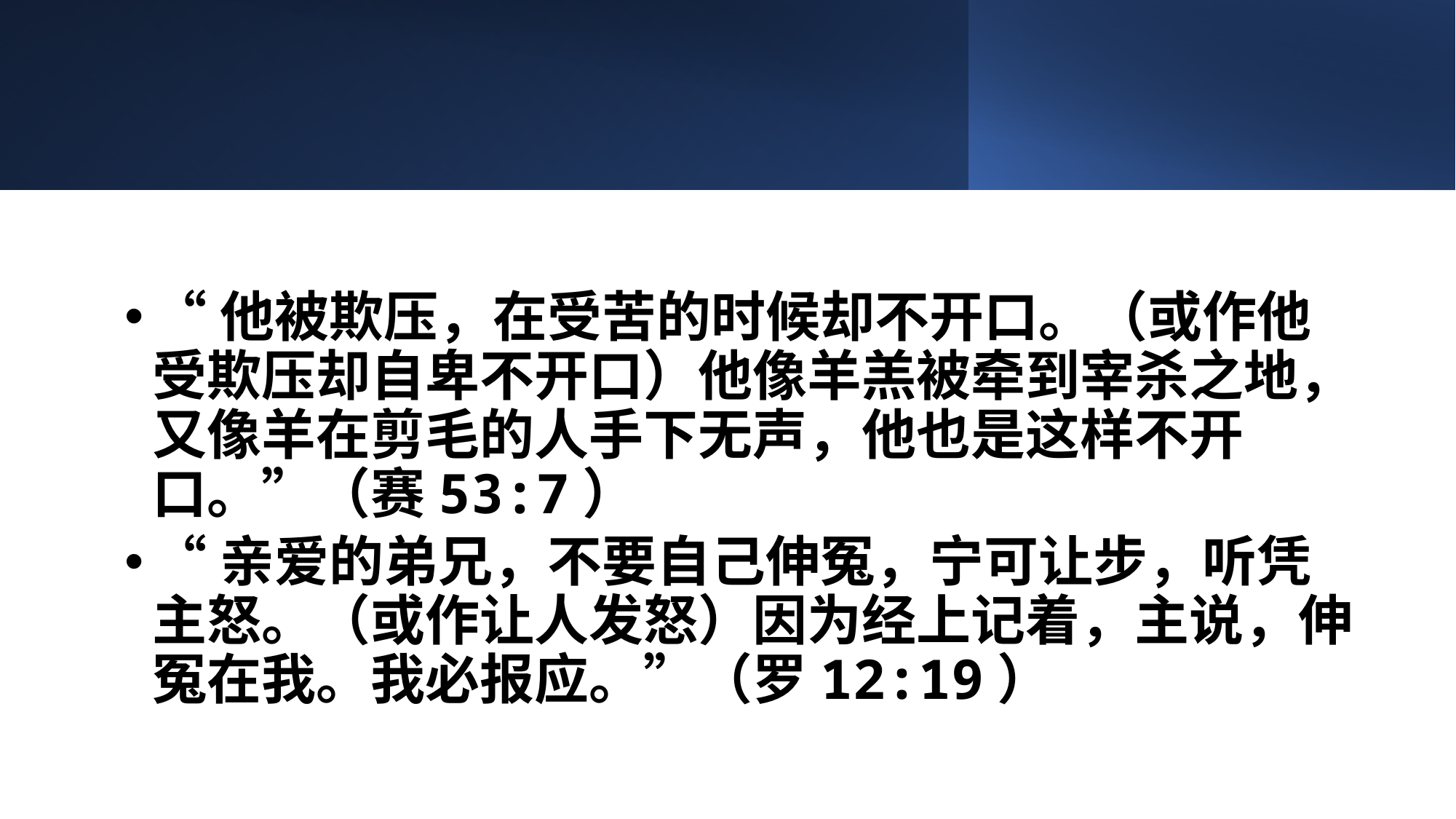

“他被欺压，在受苦的时候却不开口。（或作他受欺压却自卑不开口）他像羊羔被牵到宰杀之地，又像羊在剪毛的人手下无声，他也是这样不开口。”（赛53:7）
“亲爱的弟兄，不要自己伸冤，宁可让步，听凭主怒。（或作让人发怒）因为经上记着，主说，伸冤在我。我必报应。”（罗12:19）